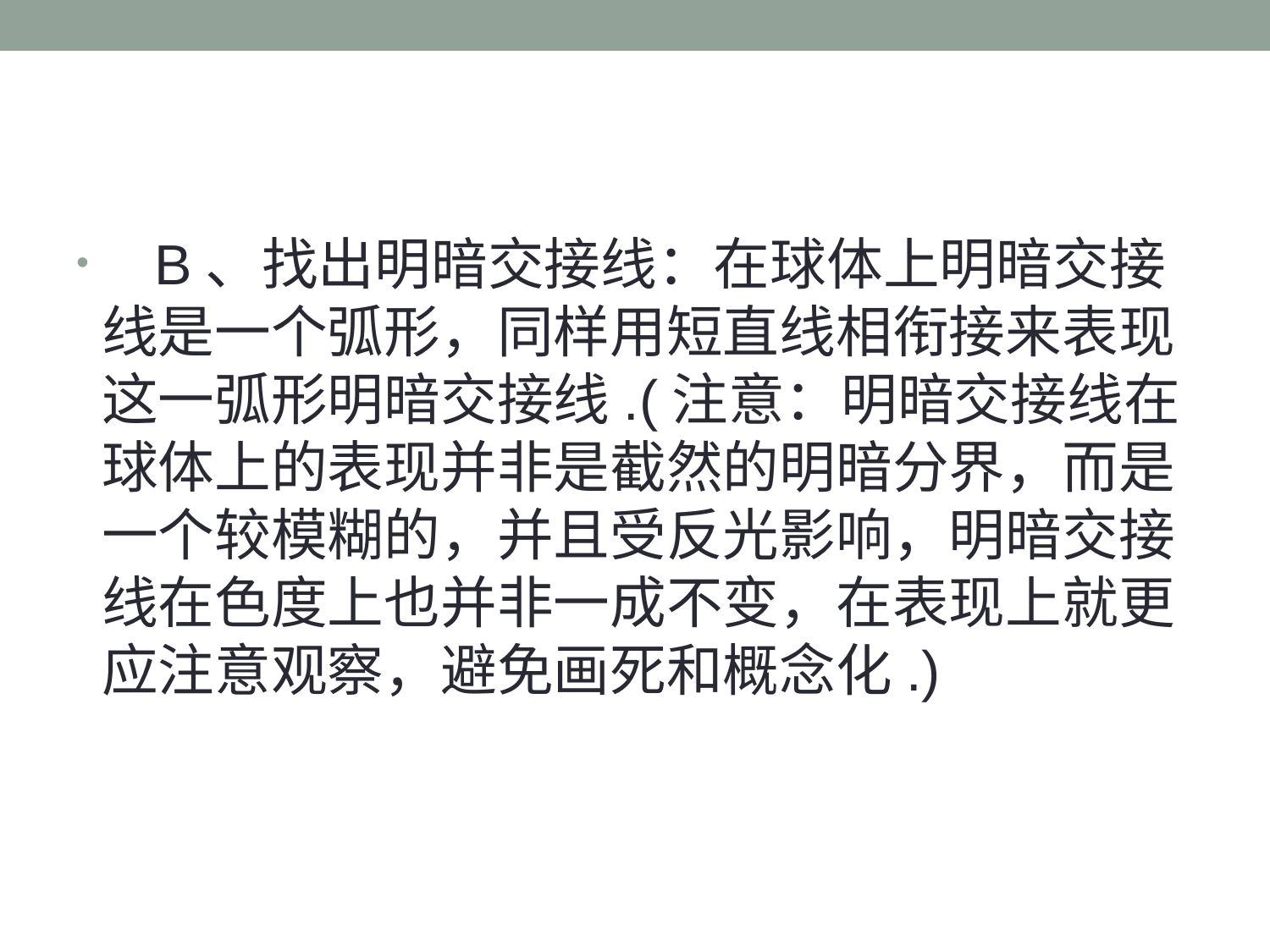

#
　B、找出明暗交接线：在球体上明暗交接线是一个弧形，同样用短直线相衔接来表现这一弧形明暗交接线.(注意：明暗交接线在球体上的表现并非是截然的明暗分界，而是一个较模糊的，并且受反光影响，明暗交接线在色度上也并非一成不变，在表现上就更应注意观察，避免画死和概念化.)